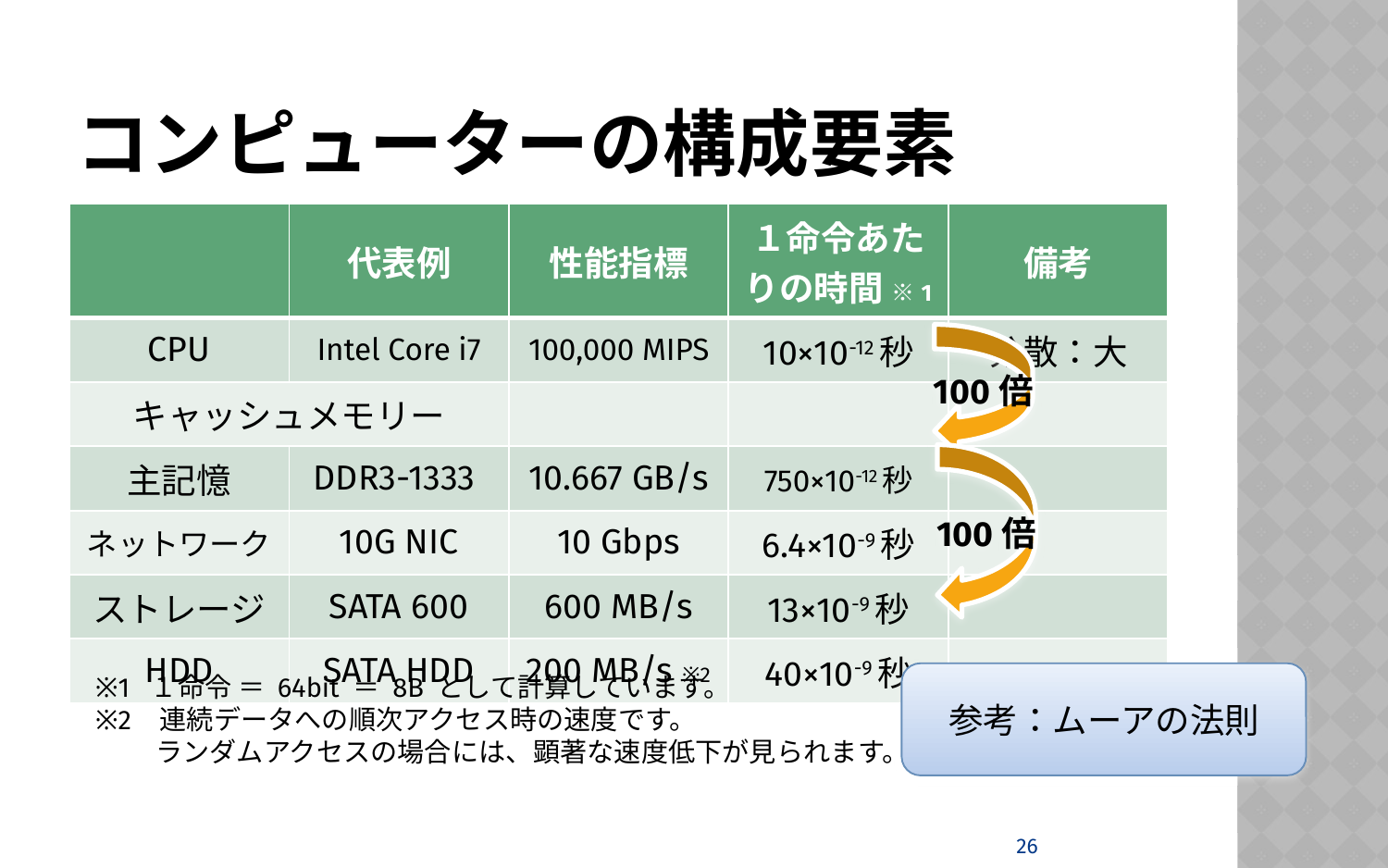

# コンピューターの構成要素
|  | 代表例 | 性能指標 | １命令あたりの時間 ※1 | 備考 |
| --- | --- | --- | --- | --- |
| CPU | Intel Core i7 | 100,000 MIPS | 10×10-12秒 | 分散：大 |
| キャッシュメモリー |  |  |  |  |
| 主記憶 | DDR3-1333 | 10.667 GB/s | 750×10-12秒 |  |
| ネットワーク | 10G NIC | 10 Gbps | 6.4×10-9秒 |  |
| ストレージ | SATA 600 | 600 MB/s | 13×10-9秒 |  |
| HDD | SATA HDD | 200 MB/s ※2 | 40×10-9秒 |  |
100倍
100倍
※1  １命令 ＝ 64bit ＝ 8B として計算しています。
※2   連続データへの順次アクセス時の速度です。
　　 ランダムアクセスの場合には、顕著な速度低下が見られます。
参考：ムーアの法則
26